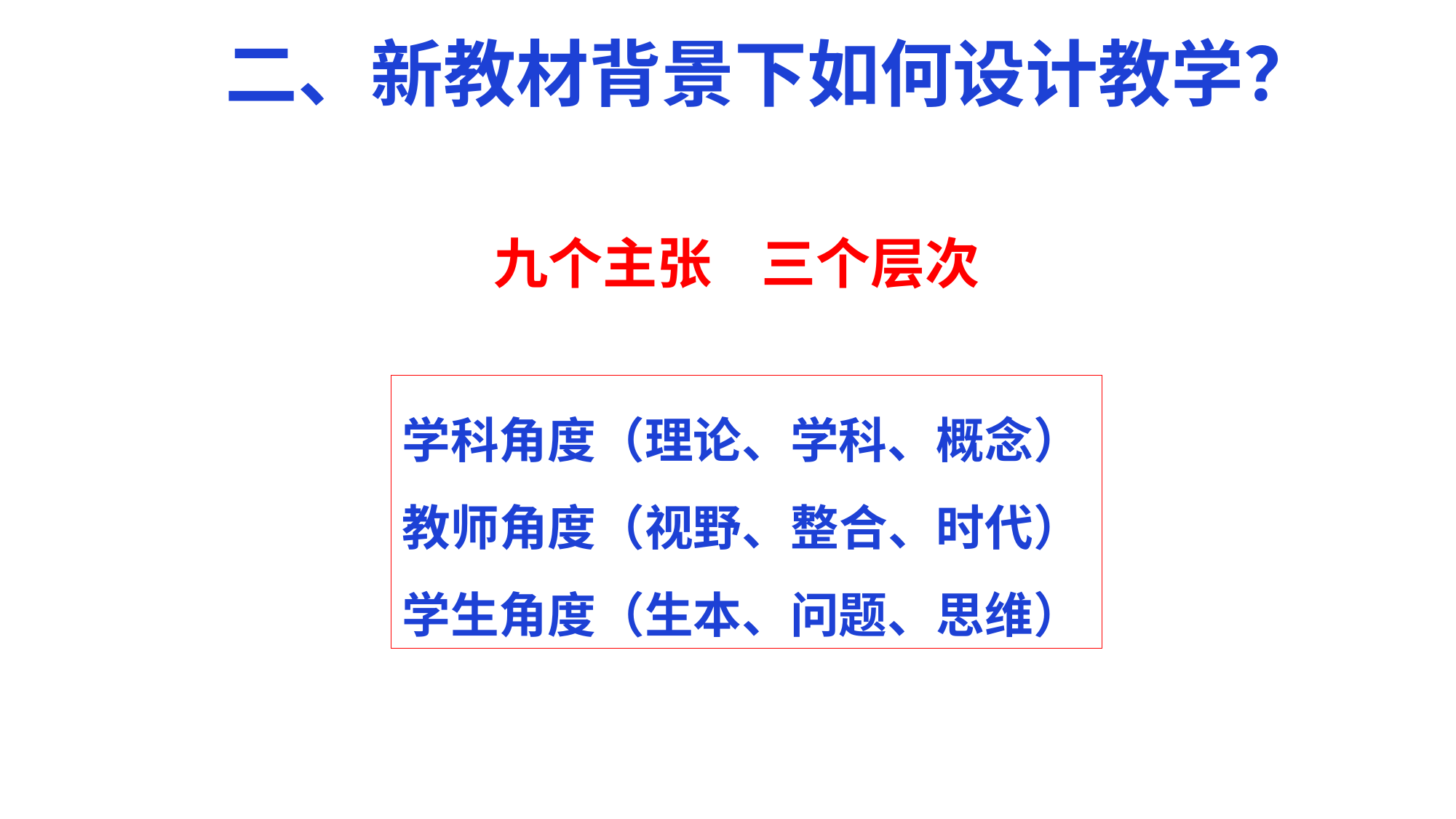

二、新教材背景下如何设计教学？
九个主张    三个层次
学科角度（理论、学科、概念）
教师角度（视野、整合、时代）
学生角度（生本、问题、思维）